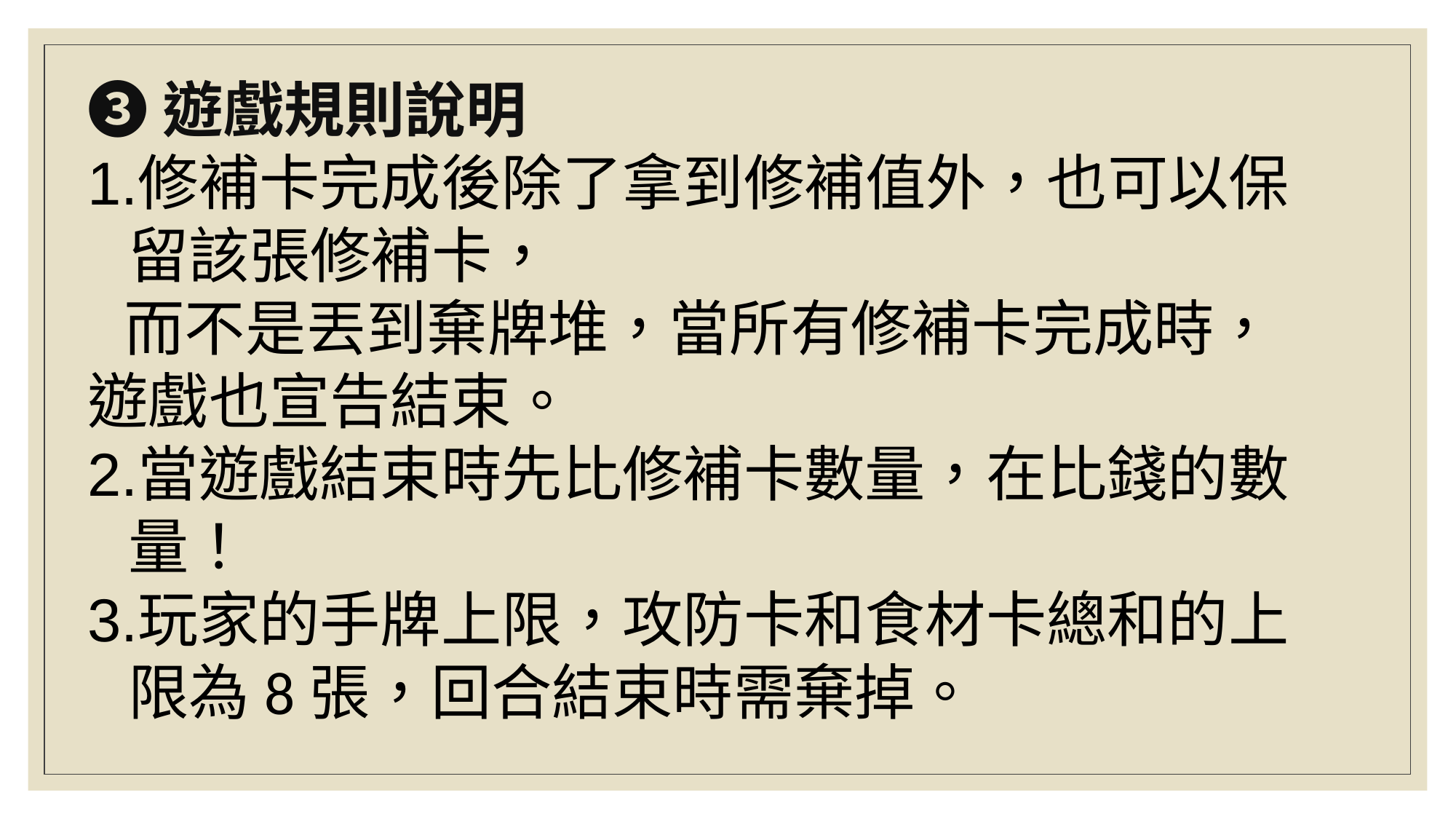

❸遊戲規則說明
修補卡完成後除了拿到修補值外，也可以保留該張修補卡，
而不是丟到棄牌堆，當所有修補卡完成時，遊戲也宣告結束。
當遊戲結束時先比修補卡數量，在比錢的數量！
玩家的手牌上限，攻防卡和食材卡總和的上限為8張，回合結束時需棄掉。